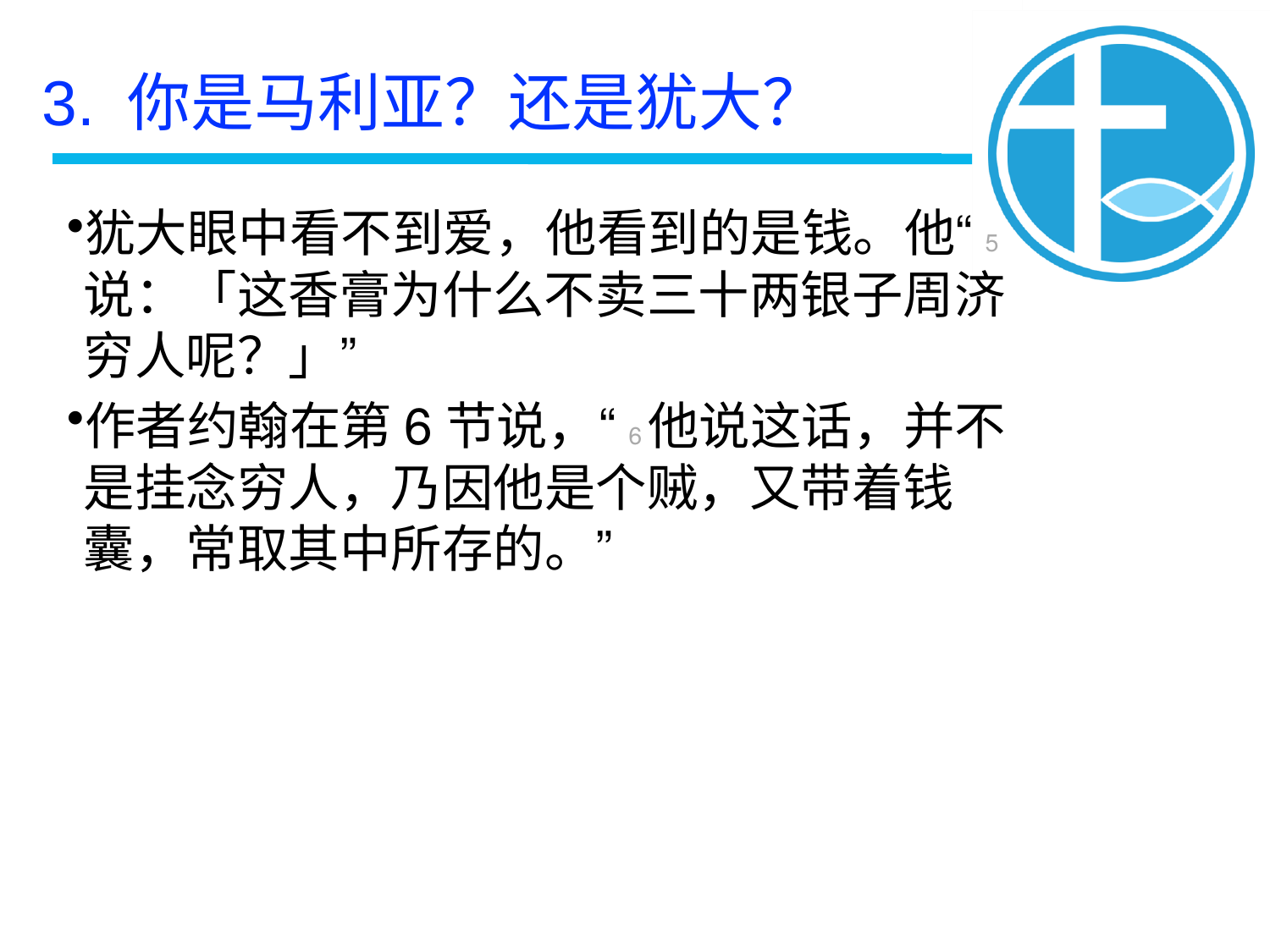

3. 你是马利亚？还是犹大？
犹大眼中看不到爱，他看到的是钱。他“5说：「这香膏为什么不卖三十两银子周济穷人呢？」”
作者约翰在第6节说，“6他说这话，并不是挂念穷人，乃因他是个贼，又带着钱囊，常取其中所存的。”